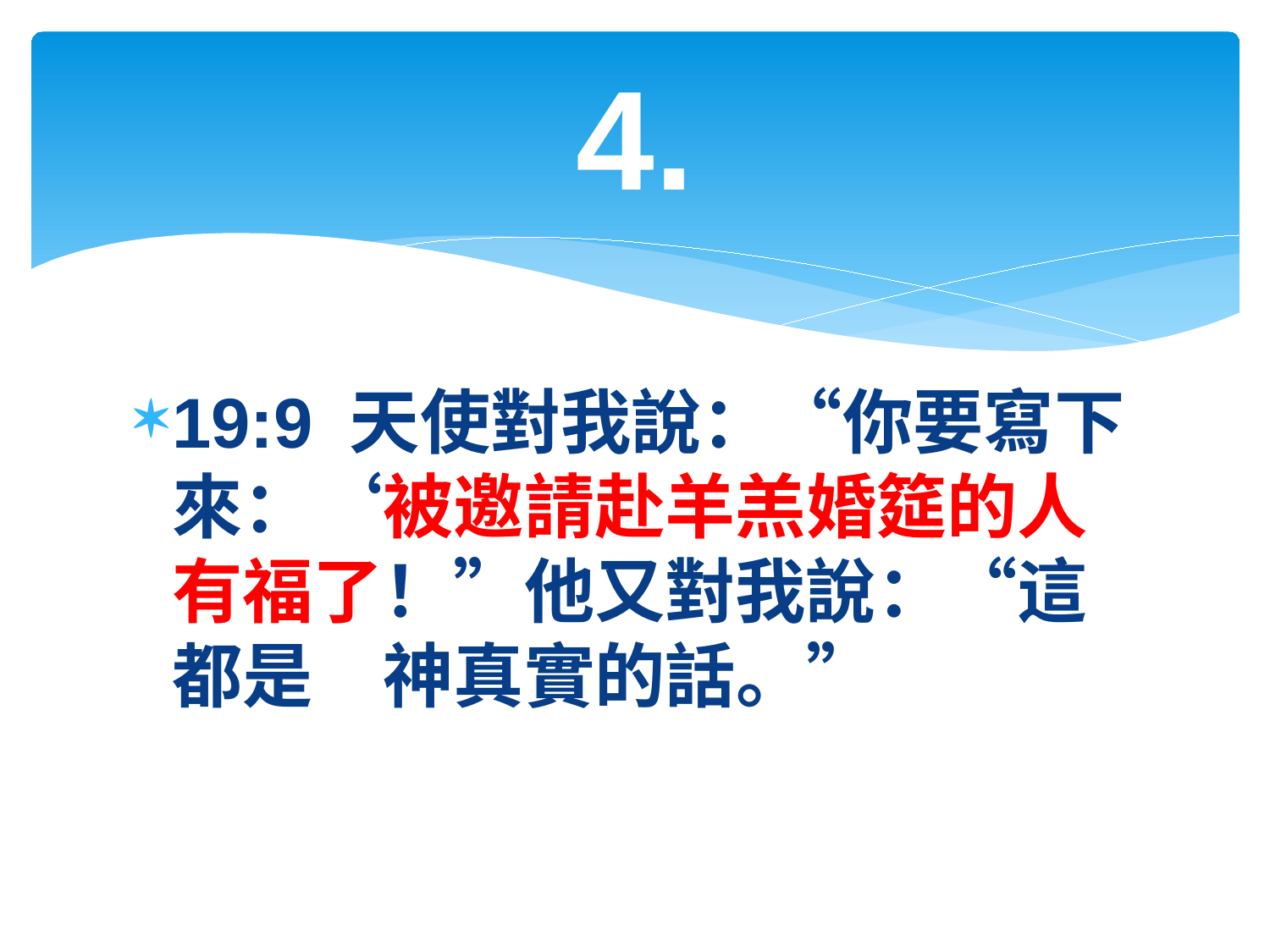

# 4.
19:9 天使對我說：“你要寫下來：‘被邀請赴羊羔婚筵的人有福了！”他又對我說：“這都是　神真實的話。”